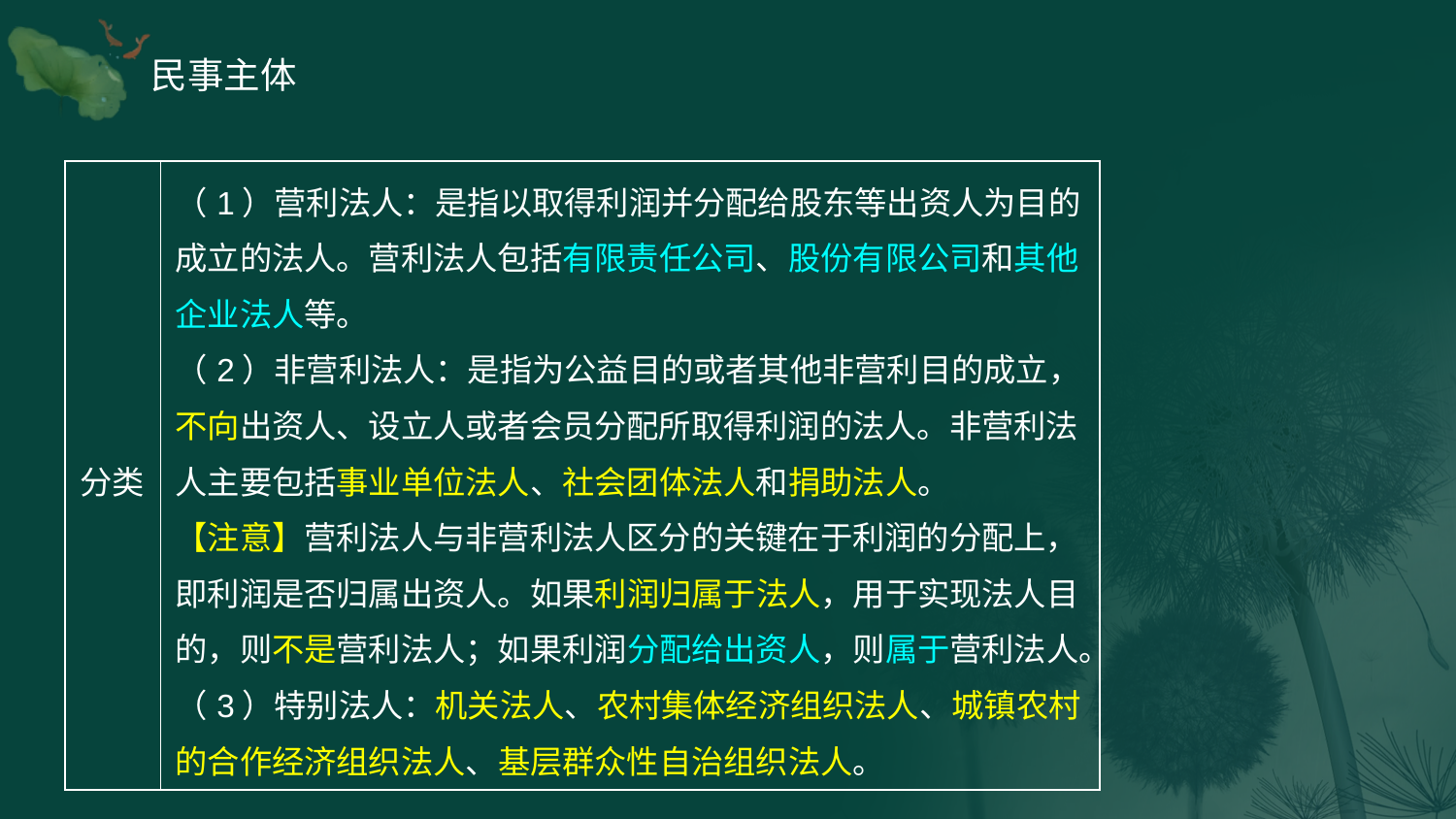

| 分类 | （1）营利法人：是指以取得利润并分配给股东等出资人为目的成立的法人。营利法人包括有限责任公司、股份有限公司和其他企业法人等。 （2）非营利法人：是指为公益目的或者其他非营利目的成立，不向出资人、设立人或者会员分配所取得利润的法人。非营利法人主要包括事业单位法人、社会团体法人和捐助法人。 【注意】营利法人与非营利法人区分的关键在于利润的分配上，即利润是否归属出资人。如果利润归属于法人，用于实现法人目的，则不是营利法人；如果利润分配给出资人，则属于营利法人。 （3）特别法人：机关法人、农村集体经济组织法人、城镇农村的合作经济组织法人、基层群众性自治组织法人。 |
| --- | --- |